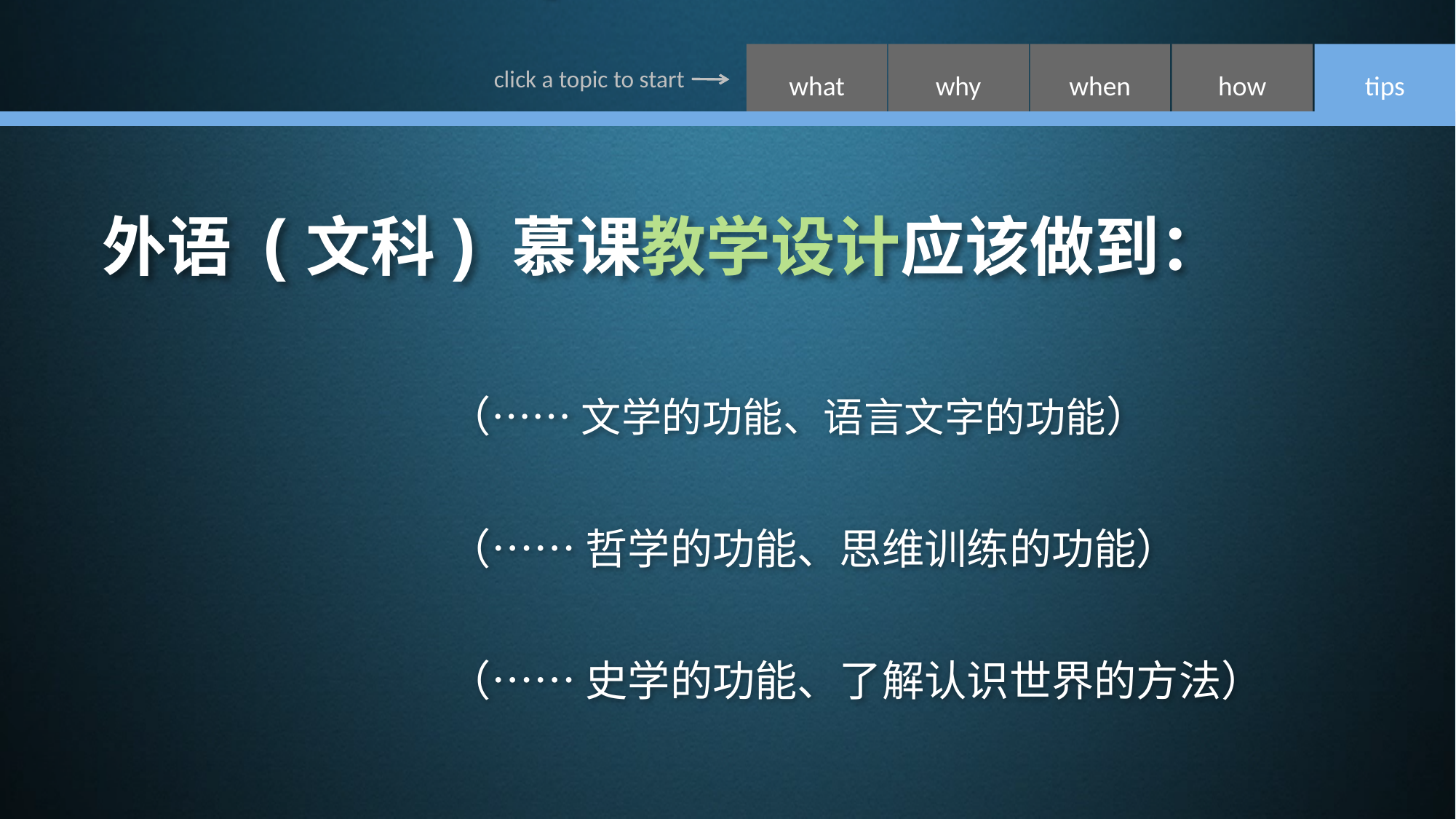

外语 (文科) 慕课教学设计应该做到：

     （…… 文学的功能、语言文字的功能）

     （…… 哲学的功能、思维训练的功能）

     （…… 史学的功能、了解认识世界的方法）